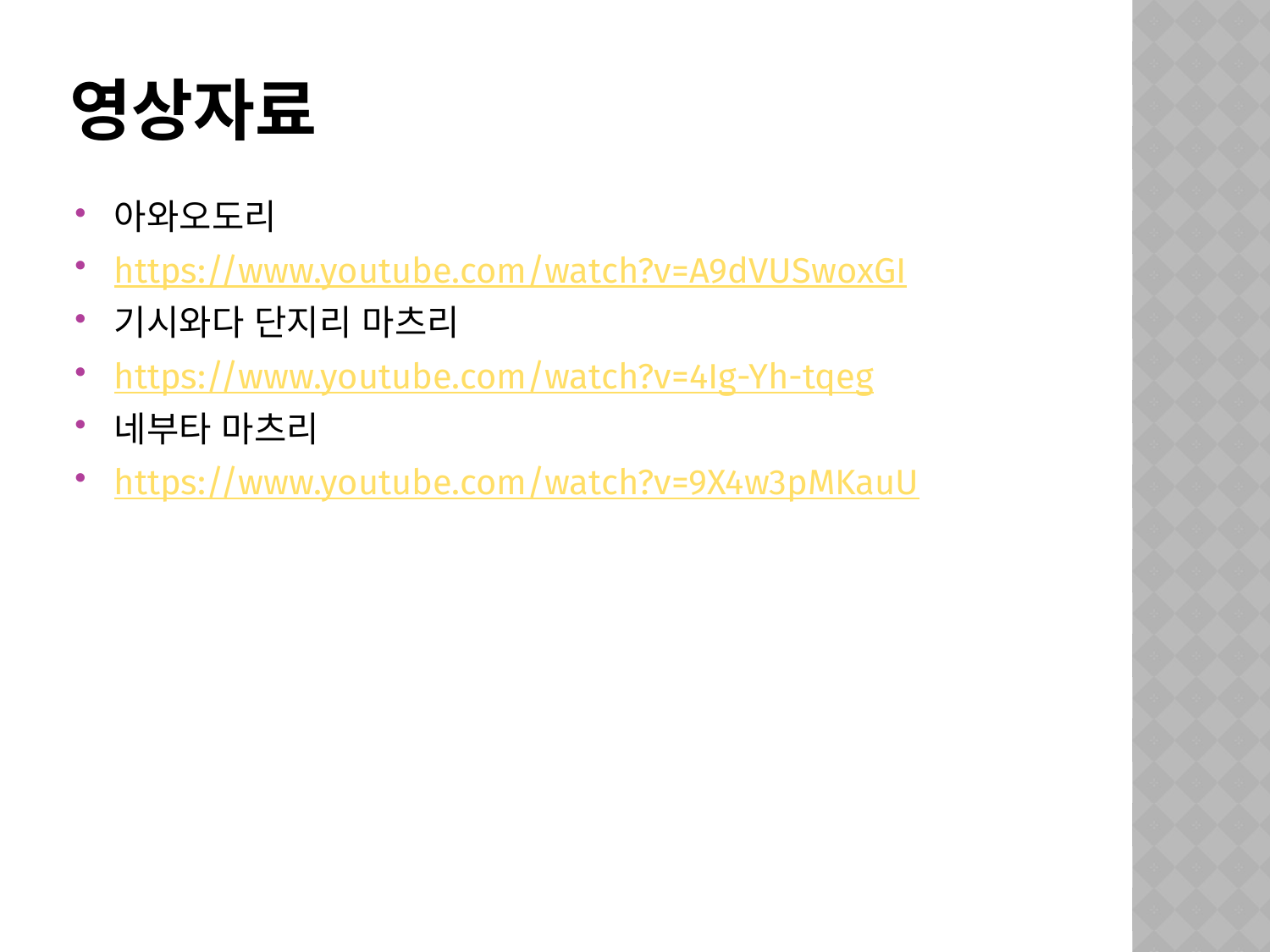

# 영상자료
아와오도리
https://www.youtube.com/watch?v=A9dVUSwoxGI
기시와다 단지리 마츠리
https://www.youtube.com/watch?v=4Ig-Yh-tqeg
네부타 마츠리
https://www.youtube.com/watch?v=9X4w3pMKauU